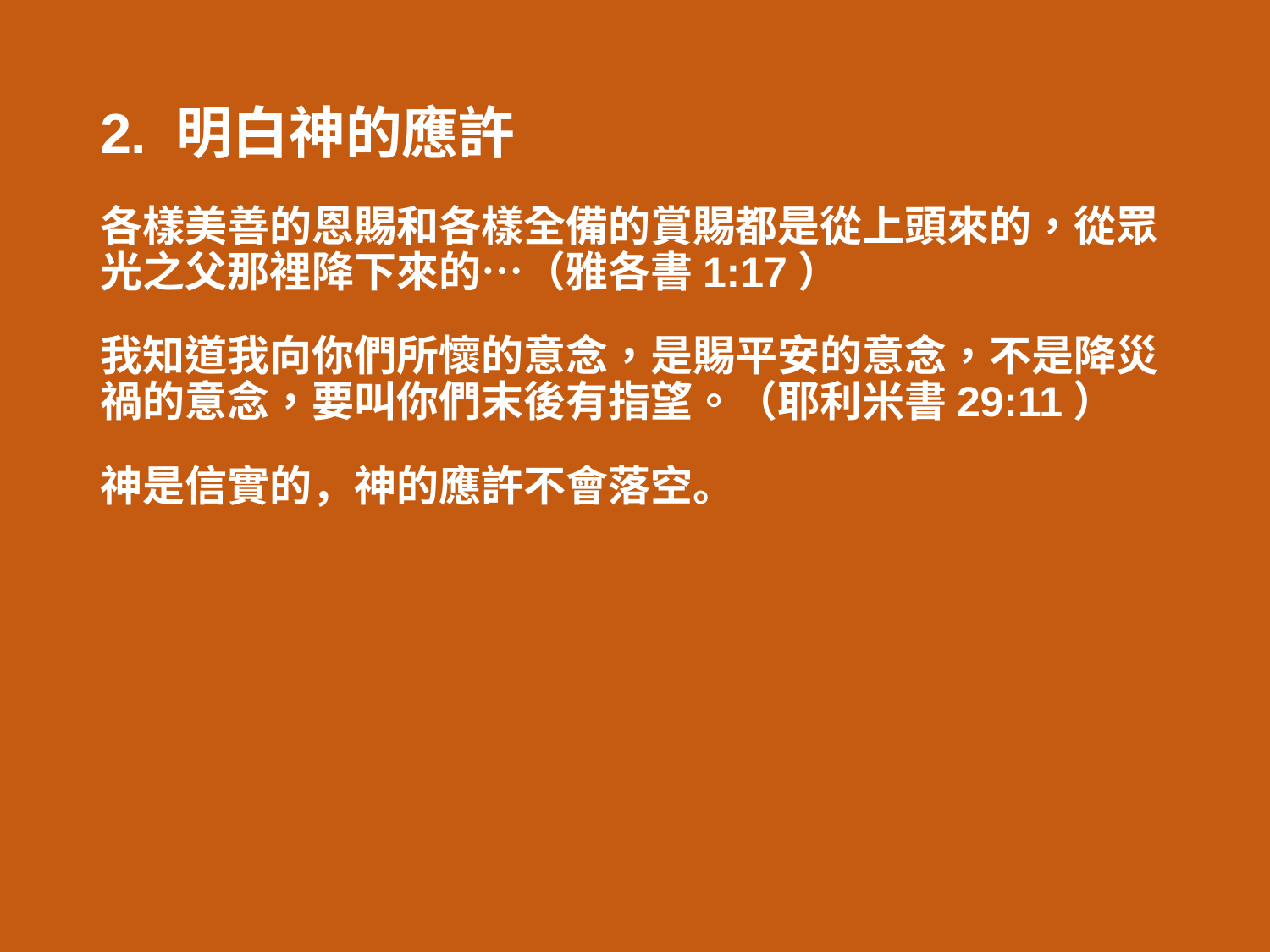

2. 明白神的應許
各樣美善的恩賜和各樣全備的賞賜都是從上頭來的，從眾光之父那裡降下來的…（雅各書1:17）
我知道我向你們所懷的意念，是賜平安的意念，不是降災禍的意念，要叫你們末後有指望。（耶利米書29:11）
神是信實的，神的應許不會落空。